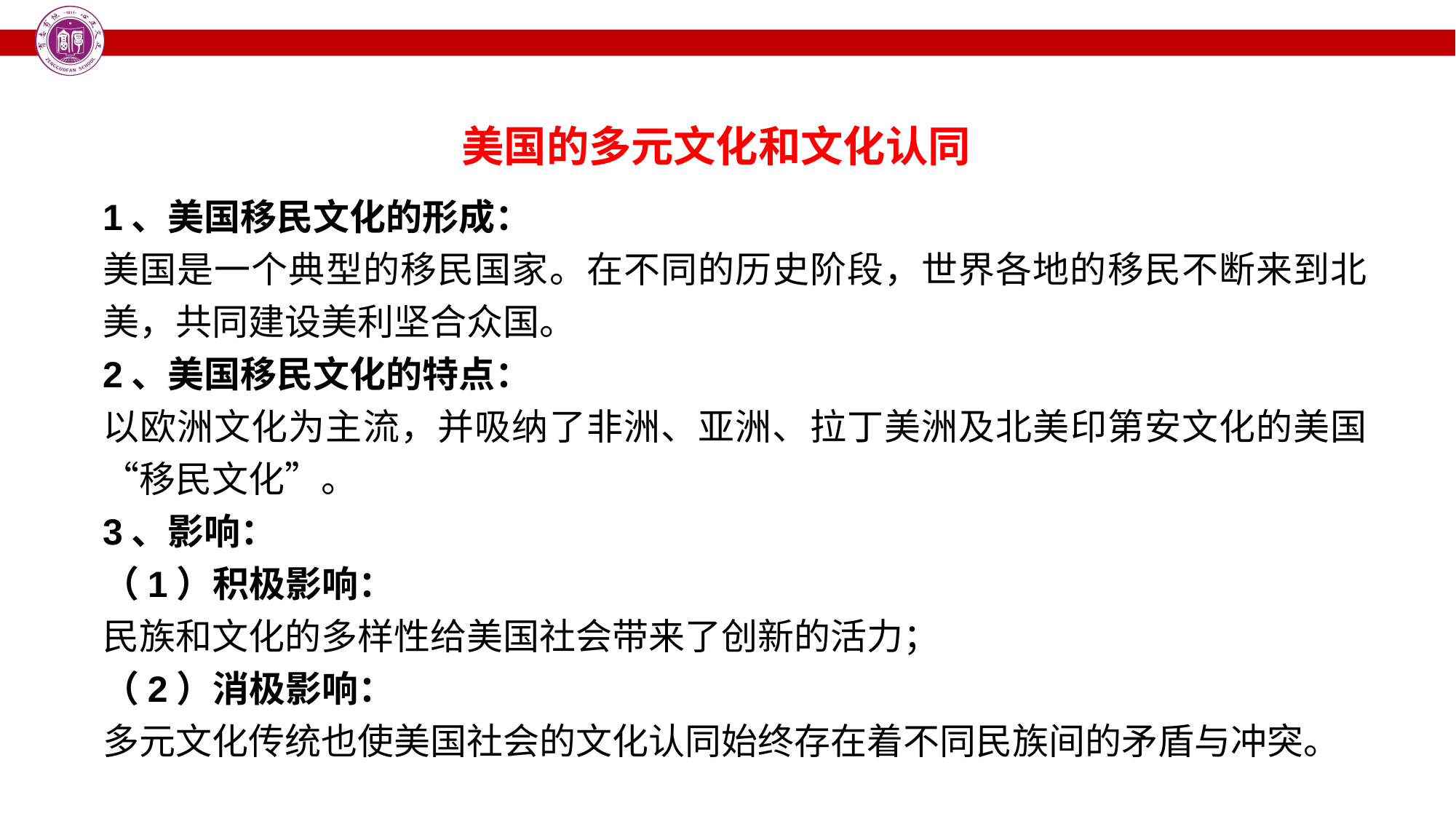

美国的多元文化和文化认同
1、美国移民文化的形成：
美国是一个典型的移民国家。在不同的历史阶段，世界各地的移民不断来到北美，共同建设美利坚合众国。
2、美国移民文化的特点：
以欧洲文化为主流，并吸纳了非洲、亚洲、拉丁美洲及北美印第安文化的美国“移民文化”。
3、影响：
（1）积极影响：
民族和文化的多样性给美国社会带来了创新的活力；
（2）消极影响：
多元文化传统也使美国社会的文化认同始终存在着不同民族间的矛盾与冲突。